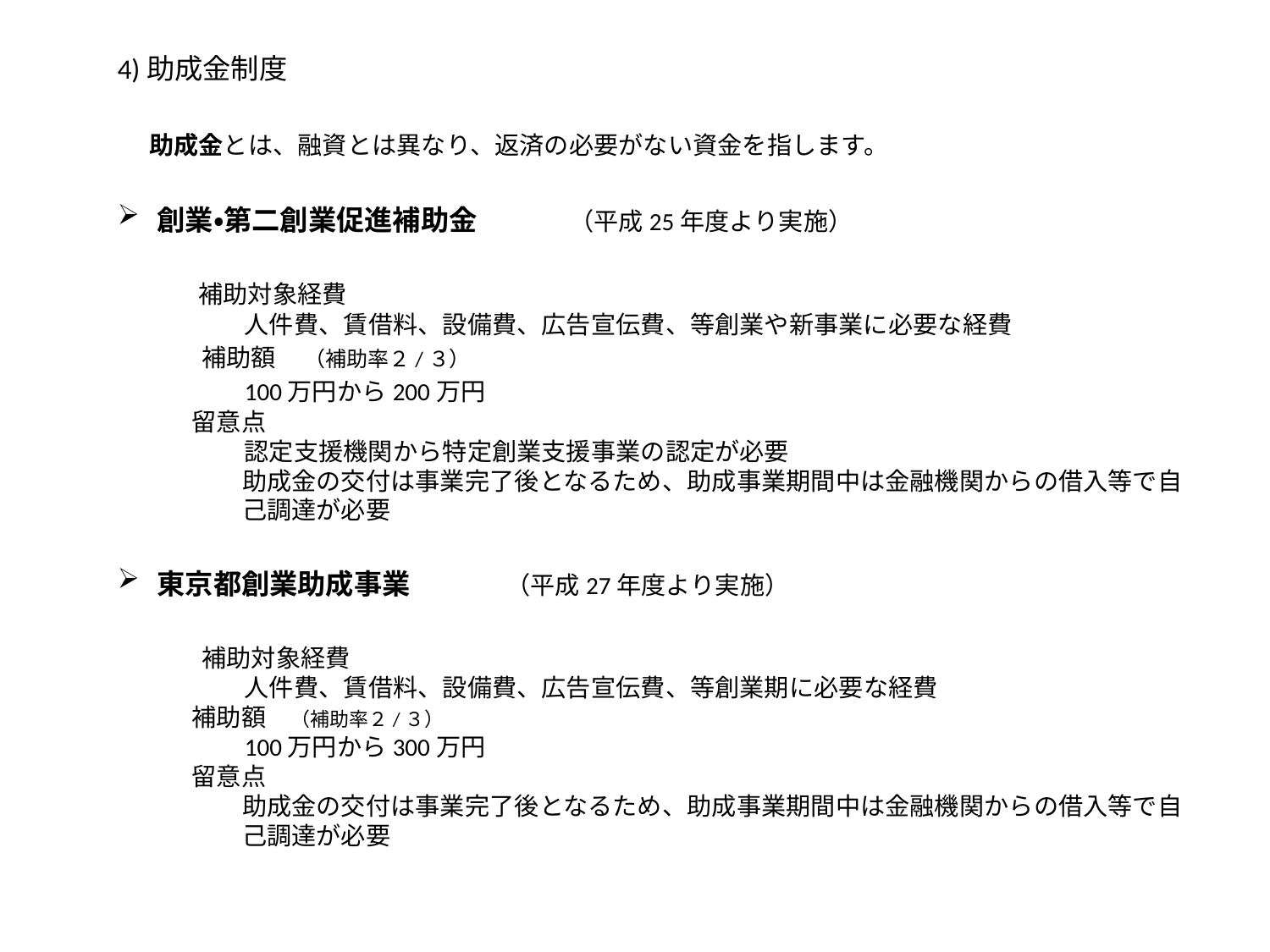

4)助成金制度

　助成金とは、融資とは異なり、返済の必要がない資金を指します。

創業・第二創業促進補助金　　　（平成25年度より実施）

　　　補助対象経費
	人件費、賃借料、設備費、広告宣伝費、等創業や新事業に必要な経費
　　　補助額　（補助率２/３）
	100万円から200万円
　　　留意点
	認定支援機関から特定創業支援事業の認定が必要
	助成金の交付は事業完了後となるため、助成事業期間中は金融機関からの借入等で自己調達が必要

東京都創業助成事業　　　（平成27年度より実施）

　　　補助対象経費
	人件費、賃借料、設備費、広告宣伝費、等創業期に必要な経費
　　　補助額　（補助率２/３）
	100万円から300万円
　　　留意点
	助成金の交付は事業完了後となるため、助成事業期間中は金融機関からの借入等で自己調達が必要